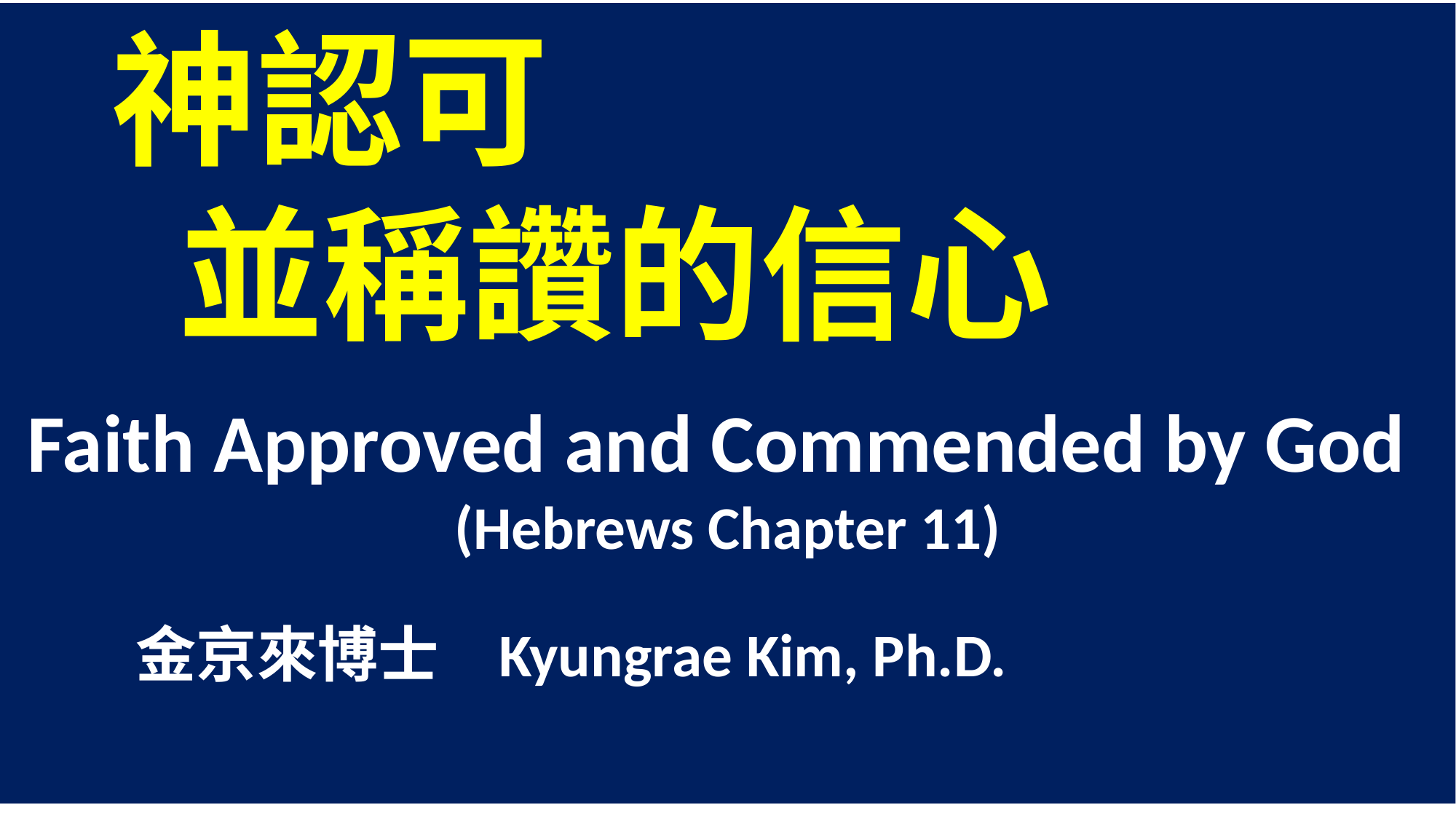

神認可
    並稱讚的信心

 Faith Approved and Commended by God
(Hebrews Chapter 11)

        金京來博士   Kyungrae Kim, Ph.D.